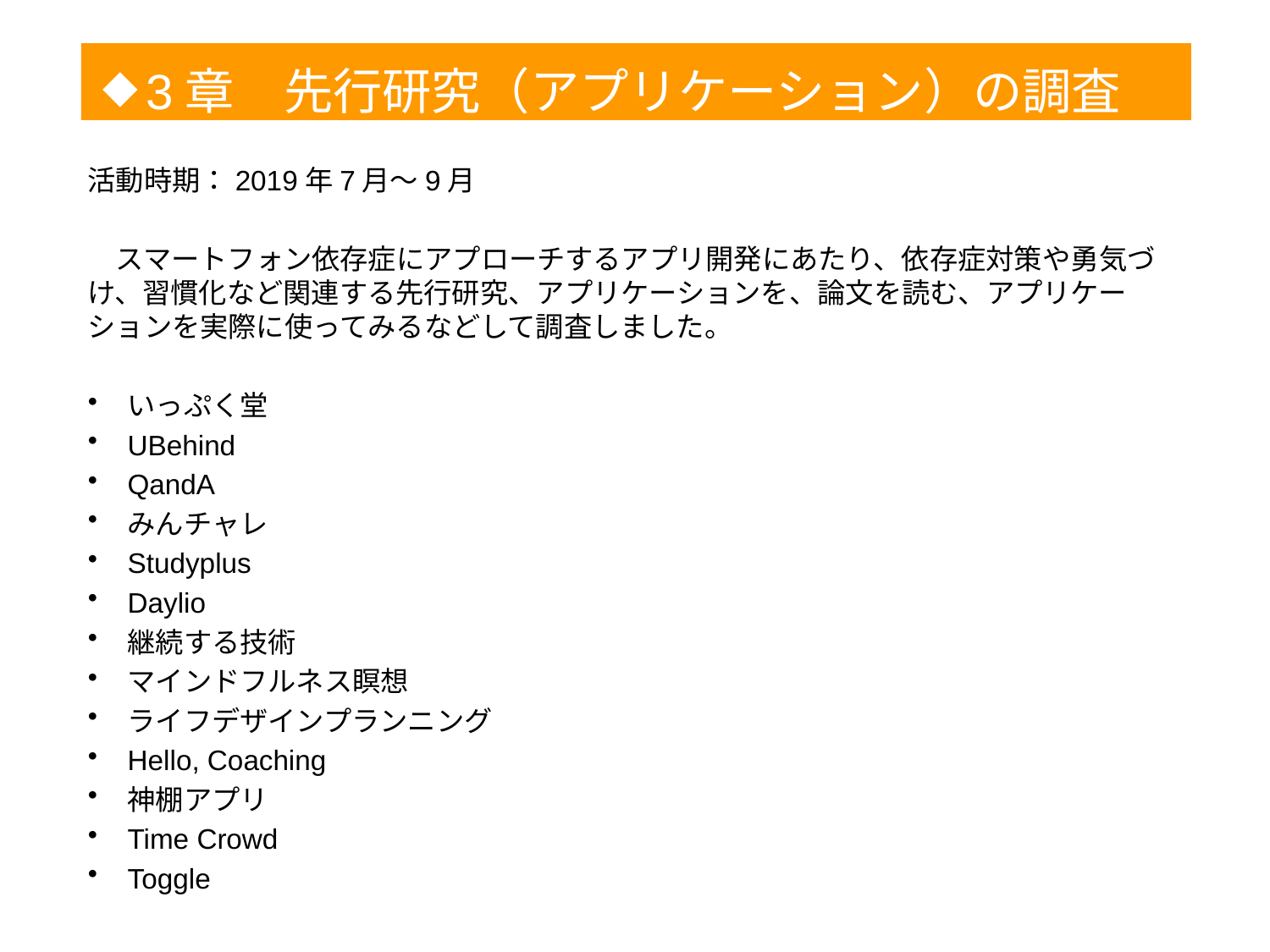

◆
3章　先行研究（アプリケーション）の調査
1
活動時期：2019年7月～9月

　スマートフォン依存症にアプローチするアプリ開発にあたり、依存症対策や勇気づけ、習慣化など関連する先行研究、アプリケーションを、論文を読む、アプリケーションを実際に使ってみるなどして調査しました。

いっぷく堂
UBehind
QandA
みんチャレ
Studyplus
Daylio
継続する技術
マインドフルネス瞑想
ライフデザインプランニング
Hello, Coaching
神棚アプリ
Time Crowd
Toggle